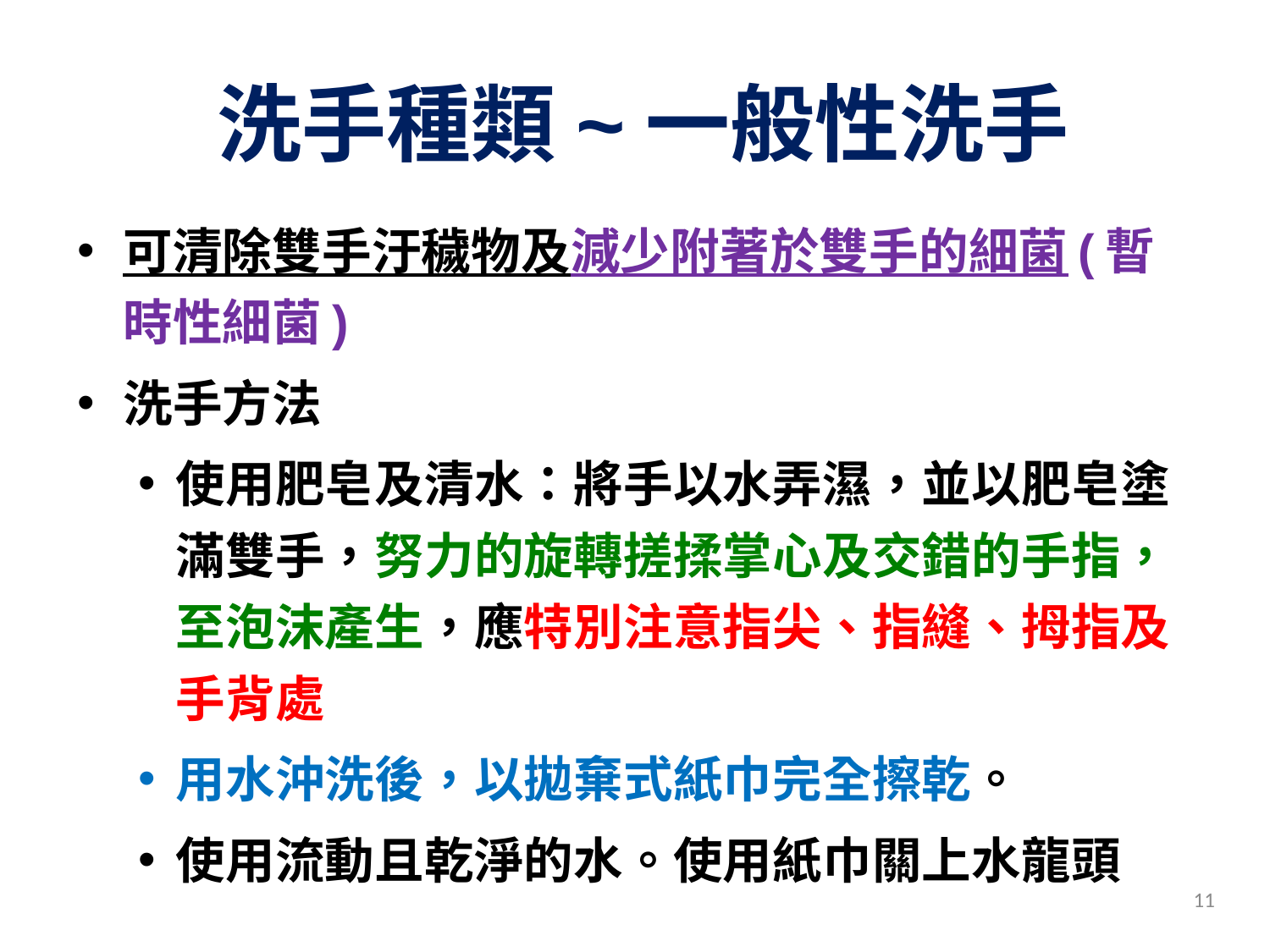

# 洗手種類~一般性洗手
可清除雙手汙穢物及減少附著於雙手的細菌(暫時性細菌)
洗手方法
使用肥皂及清水：將手以水弄濕，並以肥皂塗滿雙手，努力的旋轉搓揉掌心及交錯的手指，至泡沫產生，應特別注意指尖、指縫、拇指及手背處
用水沖洗後，以拋棄式紙巾完全擦乾。
使用流動且乾淨的水。使用紙巾關上水龍頭
11